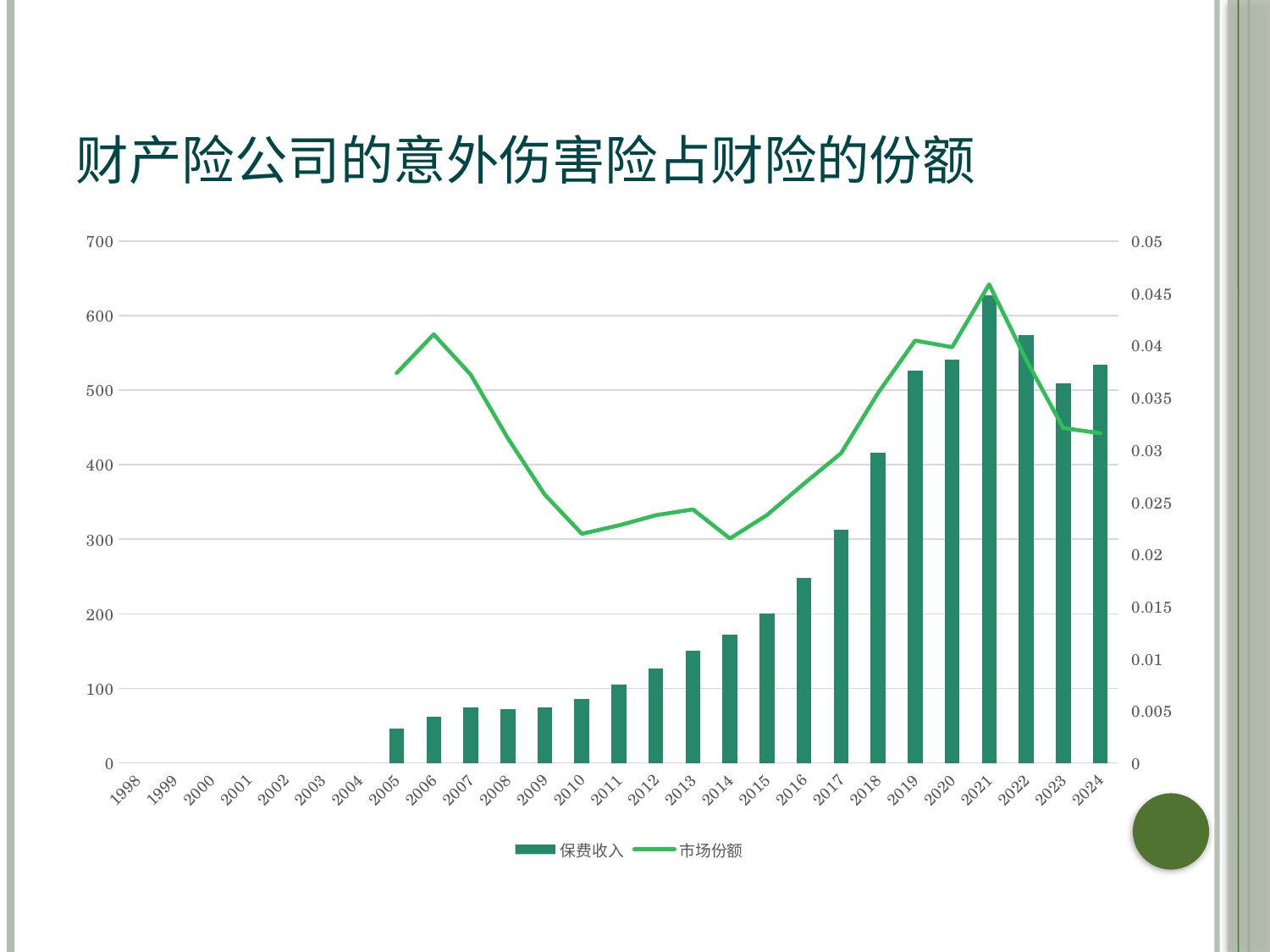

# 财产险公司的意外伤害险占财险的份额

### Chart

| Category | 保费收入 | 市场份额 |
|---|---|---|
| 1998 | None | None |
| 1999 | None | None |
| 2000 | None | None |
| 2001 | None | None |
| 2002 | None | None |
| 2003 | None | None |
| 2004 | None | None |
| 2005 | 46.0 | 0.0373403901259021 |
| 2006 | 62.0 | 0.041058515006225 |
| 2007 | 74.3 | 0.0371914684873634 |
| 2008 | 72.7 | 0.0311121191761066 |
| 2009 | 73.9 | 0.0256969292343428 |
| 2010 | 85.5 | 0.0219476132291485 |
| 2011 | 105.1 | 0.0227596571542416 |
| 2012 | 126.5 | 0.0237294430802881 |
| 2013 | 150.9 | 0.0242906768229276 |
| 2014 | 171.9 | 0.0215010187655488 |
| 2015 | 200.0 | 0.0237436634098275 |
| 2016 | 247.91 | 0.026755553253167 |
| 2017 | 312.7 | 0.0296639915001802 |
| 2018 | 416.6 | 0.0354381278868974 |
| 2019 | 526.6 | 0.0404569654971075 |
| 2020 | 541.0 | 0.0398262661955241 |
| 2021 | 627.0 | 0.0458467388125183 |
| 2022 | 574.0 | 0.0386089997982108 |
| 2023 | 509.0 | 0.0320771363750945 |
| 2024 | 534.0 | 0.0315845507777843 |